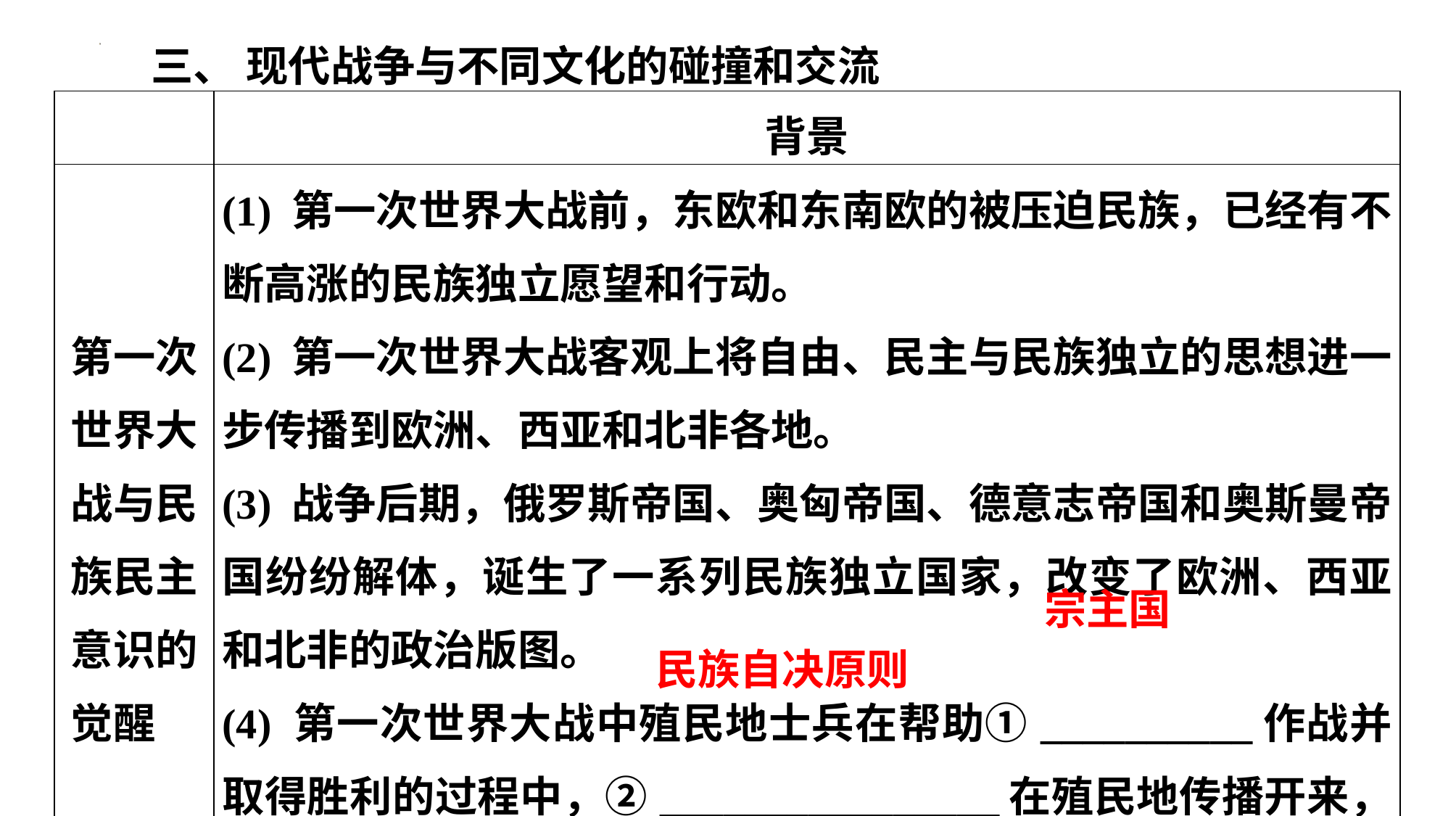

三、 现代战争与不同文化的碰撞和交流
|  | 背景 |
| --- | --- |
| 第一次 世界大 战与民 族民主 意识的 觉醒 | (1) 第一次世界大战前，东欧和东南欧的被压迫民族，已经有不断高涨的民族独立愿望和行动。 (2) 第一次世界大战客观上将自由、民主与民族独立的思想进一步传播到欧洲、西亚和北非各地。 (3) 战争后期，俄罗斯帝国、奥匈帝国、德意志帝国和奥斯曼帝国纷纷解体，诞生了一系列民族独立国家，改变了欧洲、西亚和北非的政治版图。 (4) 第一次世界大战中殖民地士兵在帮助①\_\_\_\_\_\_\_\_\_\_作战并取得胜利的过程中，②\_\_\_\_\_\_\_\_\_\_\_\_\_\_\_\_在殖民地传播开来，成为指导当地人民为独立、民主而斗争的武器 |
宗主国
民族自决原则